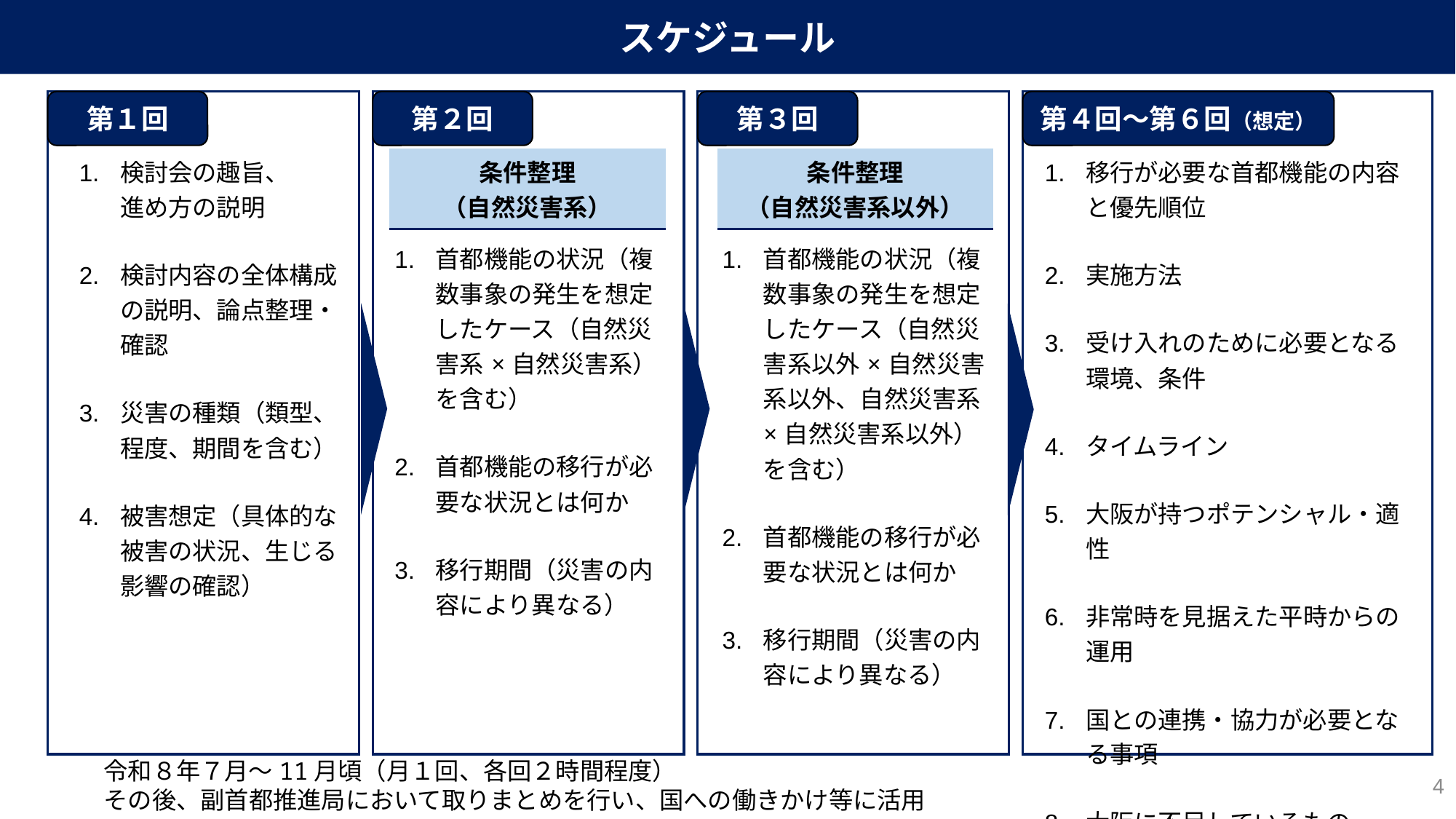

スケジュール
第４回～第６回（想定）
第１回

第２回

第３回

| 検討会の趣旨、 進め方の説明 検討内容の全体構成の説明、論点整理・確認 災害の種類（類型、程度、期間を含む） 被害想定（具体的な被害の状況、生じる影響の確認） |
| --- |
| 条件整理 （自然災害系） |
| --- |
| 条件整理 （自然災害系以外） |
| --- |
| 移行が必要な首都機能の内容と優先順位 実施方法 受け入れのために必要となる環境、条件 タイムライン 大阪が持つポテンシャル・適性 非常時を見据えた平時からの運用 国との連携・協力が必要となる事項 大阪に不足しているもの |
| --- |
| 首都機能の状況（複数事象の発生を想定したケース（自然災害系×自然災害系）を含む） 首都機能の移行が必要な状況とは何か 移行期間（災害の内容により異なる） |
| --- |
| 首都機能の状況（複数事象の発生を想定したケース（自然災害系以外×自然災害系以外、自然災害系×自然災害系以外）を含む） 首都機能の移行が必要な状況とは何か 移行期間（災害の内容により異なる） |
| --- |

令和８年７月～11月頃（月１回、各回２時間程度）
その後、副首都推進局において取りまとめを行い、国への働きかけ等に活用
4